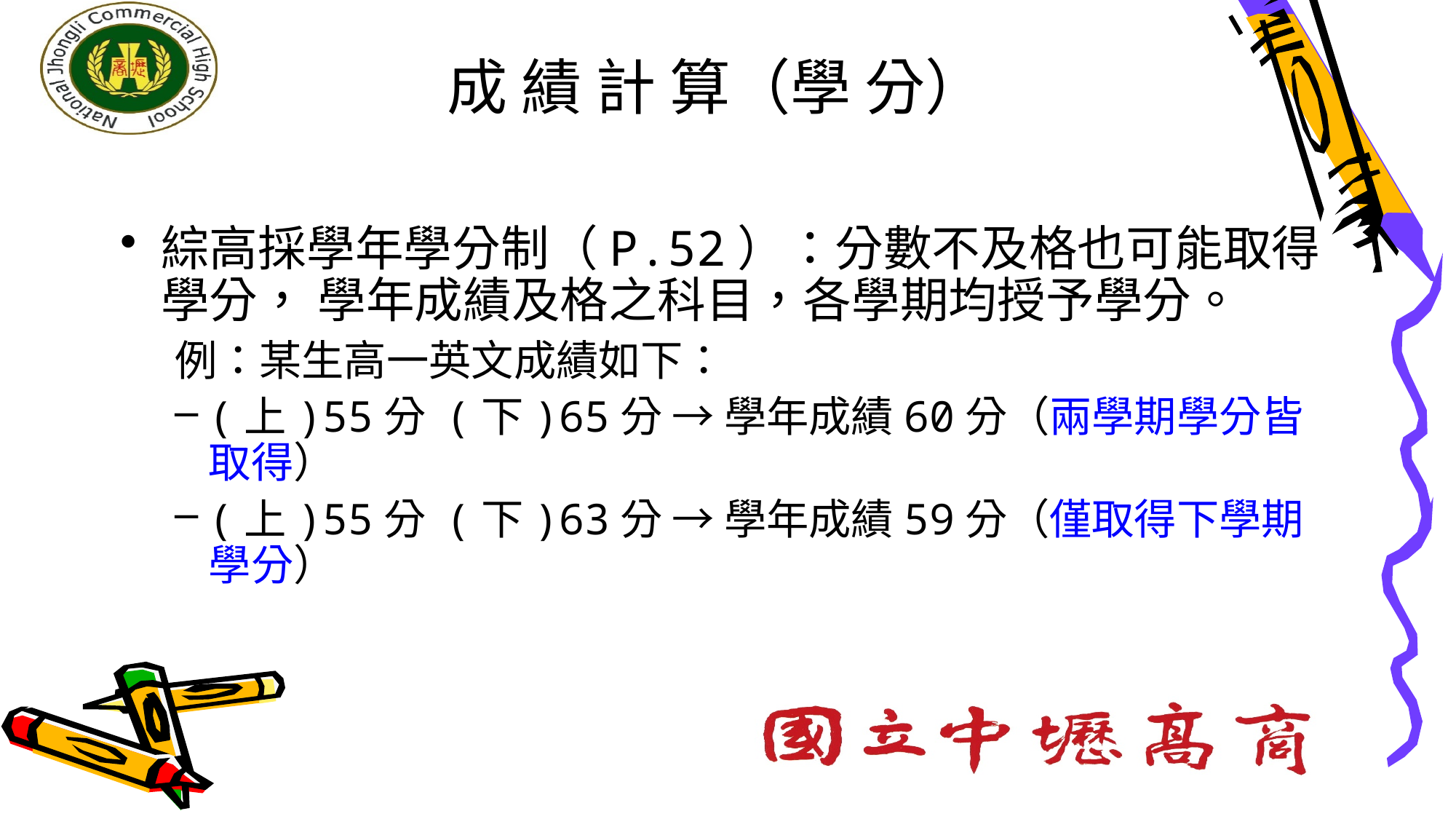

# 成 績 計 算（學 分）
綜高採學年學分制（P.52）：分數不及格也可能取得學分， 學年成績及格之科目，各學期均授予學分。
例：某生高一英文成績如下：
(上)55分 (下)65分 → 學年成績60分（兩學期學分皆取得）
(上)55分 (下)63分 → 學年成績59分（僅取得下學期學分）